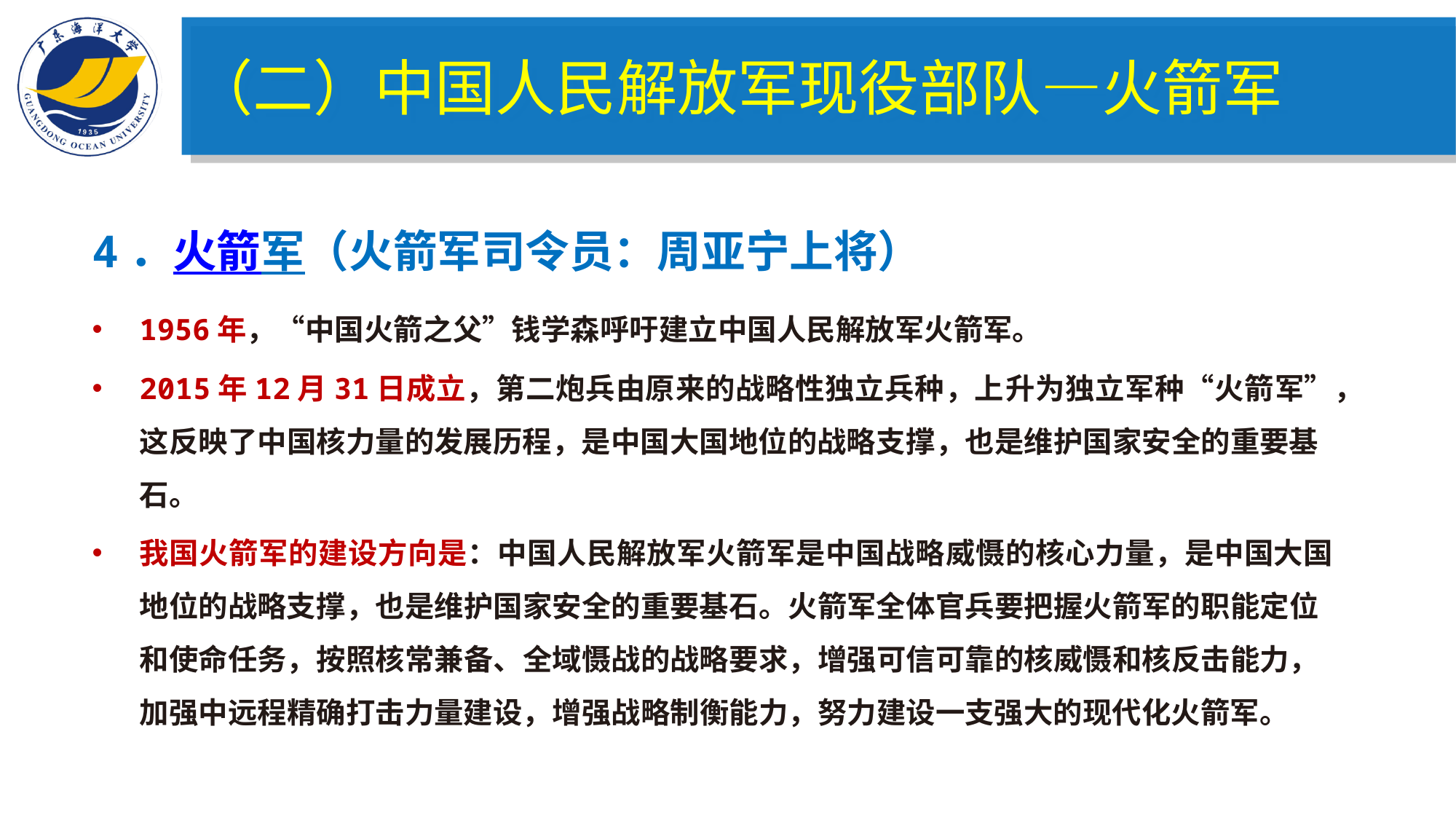

（二）中国人民解放军现役部队—火箭军
4．火箭军（火箭军司令员：周亚宁上将）
1956年，“中国火箭之父”钱学森呼吁建立中国人民解放军火箭军。
2015年12月31日成立，第二炮兵由原来的战略性独立兵种，上升为独立军种“火箭军”，这反映了中国核力量的发展历程，是中国大国地位的战略支撑，也是维护国家安全的重要基石。
我国火箭军的建设方向是：中国人民解放军火箭军是中国战略威慑的核心力量，是中国大国地位的战略支撑，也是维护国家安全的重要基石。火箭军全体官兵要把握火箭军的职能定位和使命任务，按照核常兼备、全域慑战的战略要求，增强可信可靠的核威慑和核反击能力，加强中远程精确打击力量建设，增强战略制衡能力，努力建设一支强大的现代化火箭军。